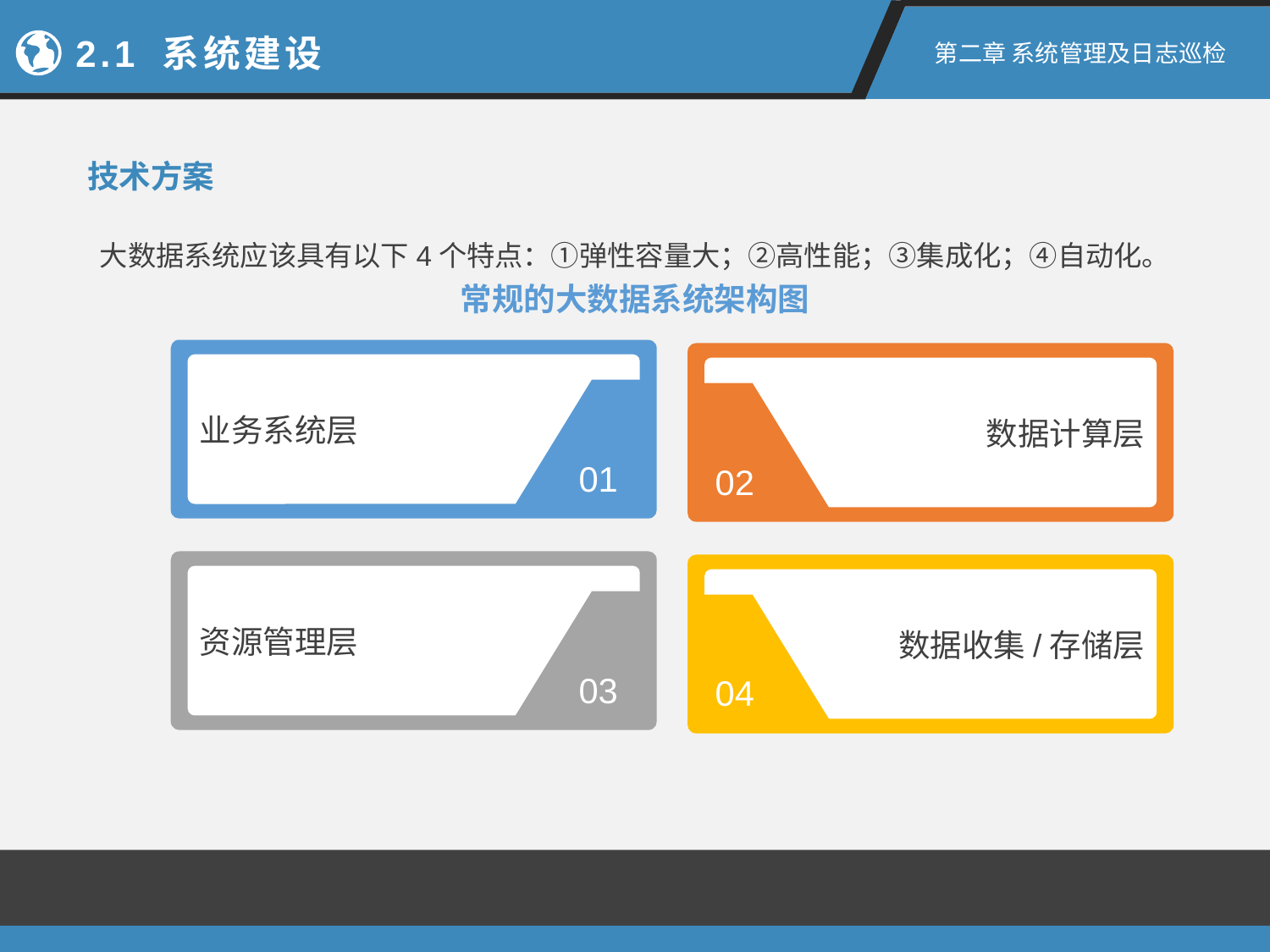

2.1 系统建设

第二章 系统管理及日志巡检
技术方案
大数据系统应该具有以下4个特点：①弹性容量大；②高性能；③集成化；④自动化。
常规的大数据系统架构图

业务系统层
01

数据计算层
02

资源管理层
03

数据收集/存储层
04